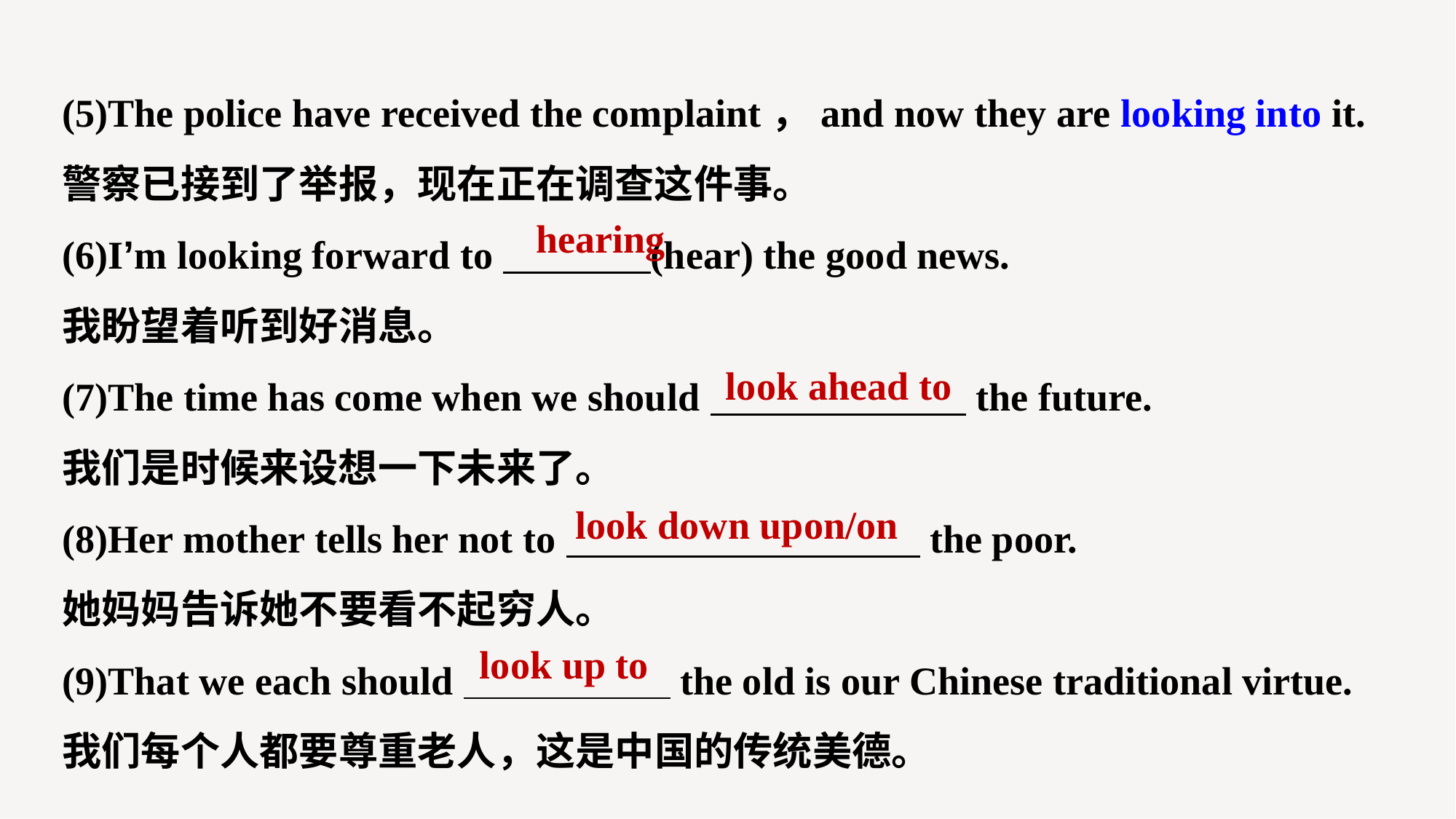

(5)The police have received the complaint，and now they are looking into it.
警察已接到了举报，现在正在调查这件事。
(6)I’m looking forward to                (hear) the good news.
我盼望着听到好消息。
(7)The time has come when we should                            the future.
我们是时候来设想一下未来了。
(8)Her mother tells her not to                                      the poor.
她妈妈告诉她不要看不起穷人。
(9)That we each should                       the old is our Chinese traditional virtue.
我们每个人都要尊重老人，这是中国的传统美德。
hearing
look ahead to
look down upon/on
look up to